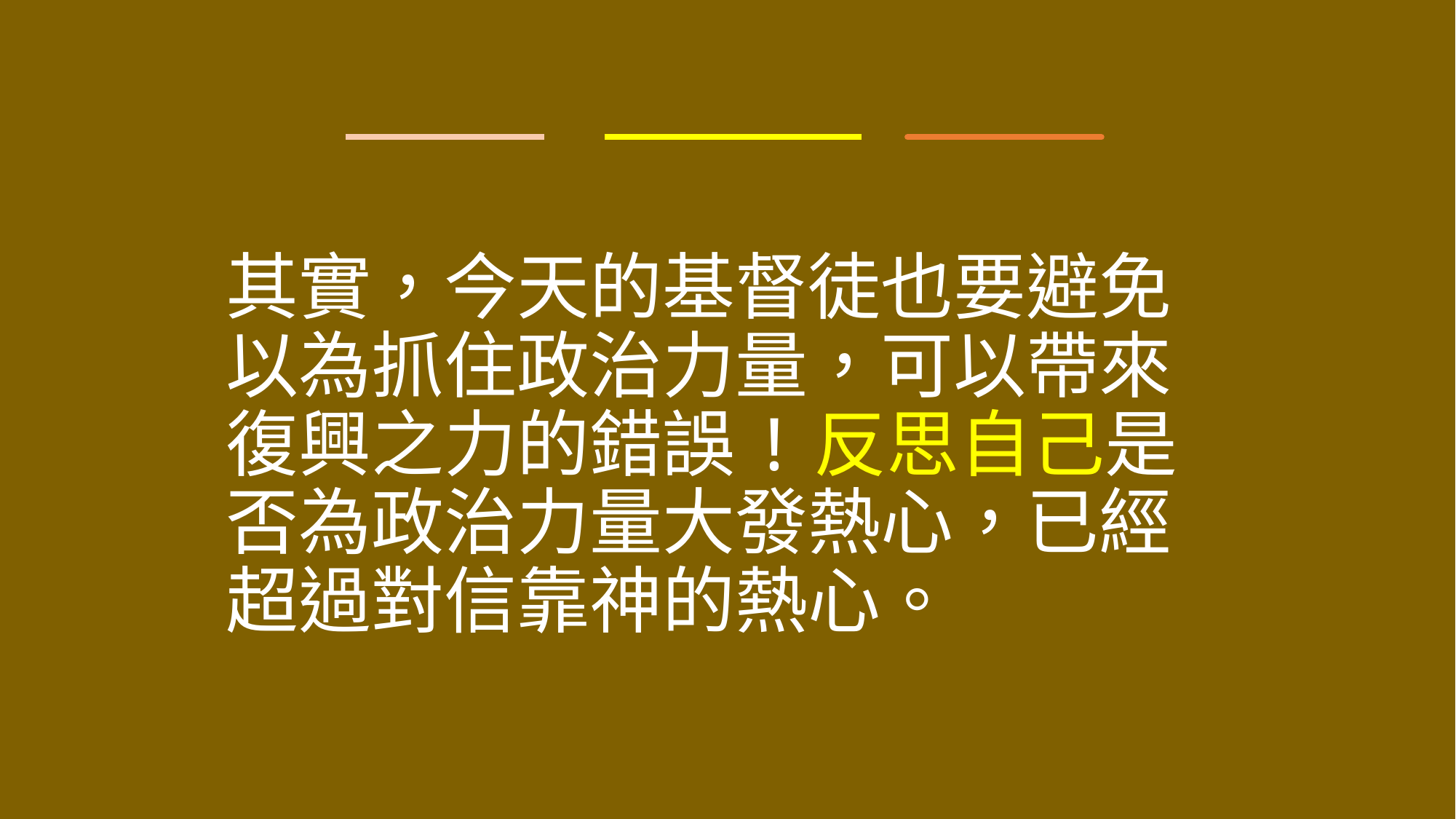

其實，今天的基督徒也要避免以為抓住政治力量，可以帶來復興之力的錯誤!反思自己是否為政治力量大發熱心，已經超過對信靠神的熱心。